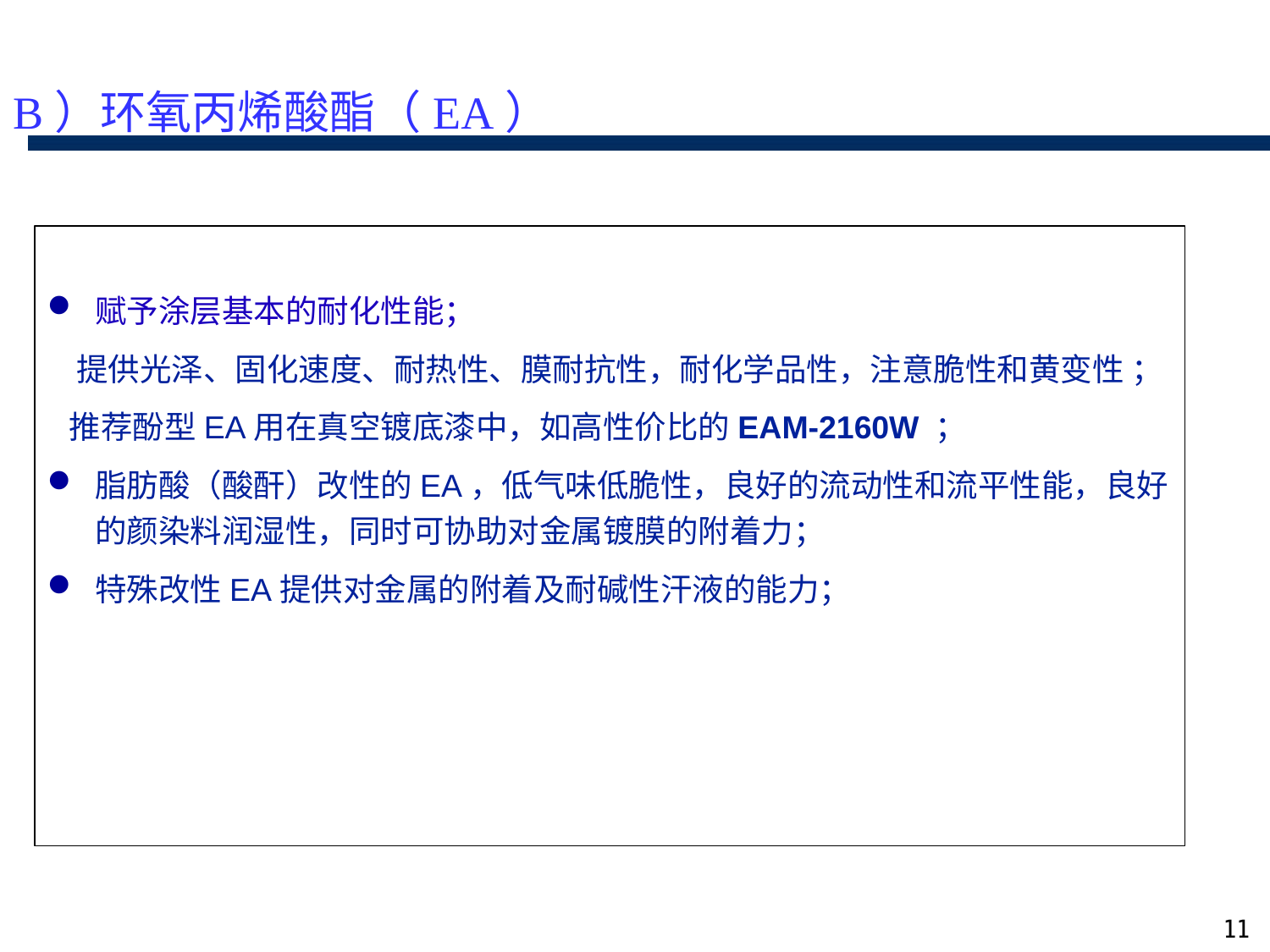

B）环氧丙烯酸酯（EA）

赋予涂层基本的耐化性能；
   提供光泽、固化速度、耐热性、膜耐抗性，耐化学品性，注意脆性和黄变性 ；
  推荐酚型EA用在真空镀底漆中，如高性价比的EAM-2160W ；
脂肪酸（酸酐）改性的EA，低气味低脆性，良好的流动性和流平性能，良好的颜染料润湿性，同时可协助对金属镀膜的附着力；
特殊改性EA提供对金属的附着及耐碱性汗液的能力；